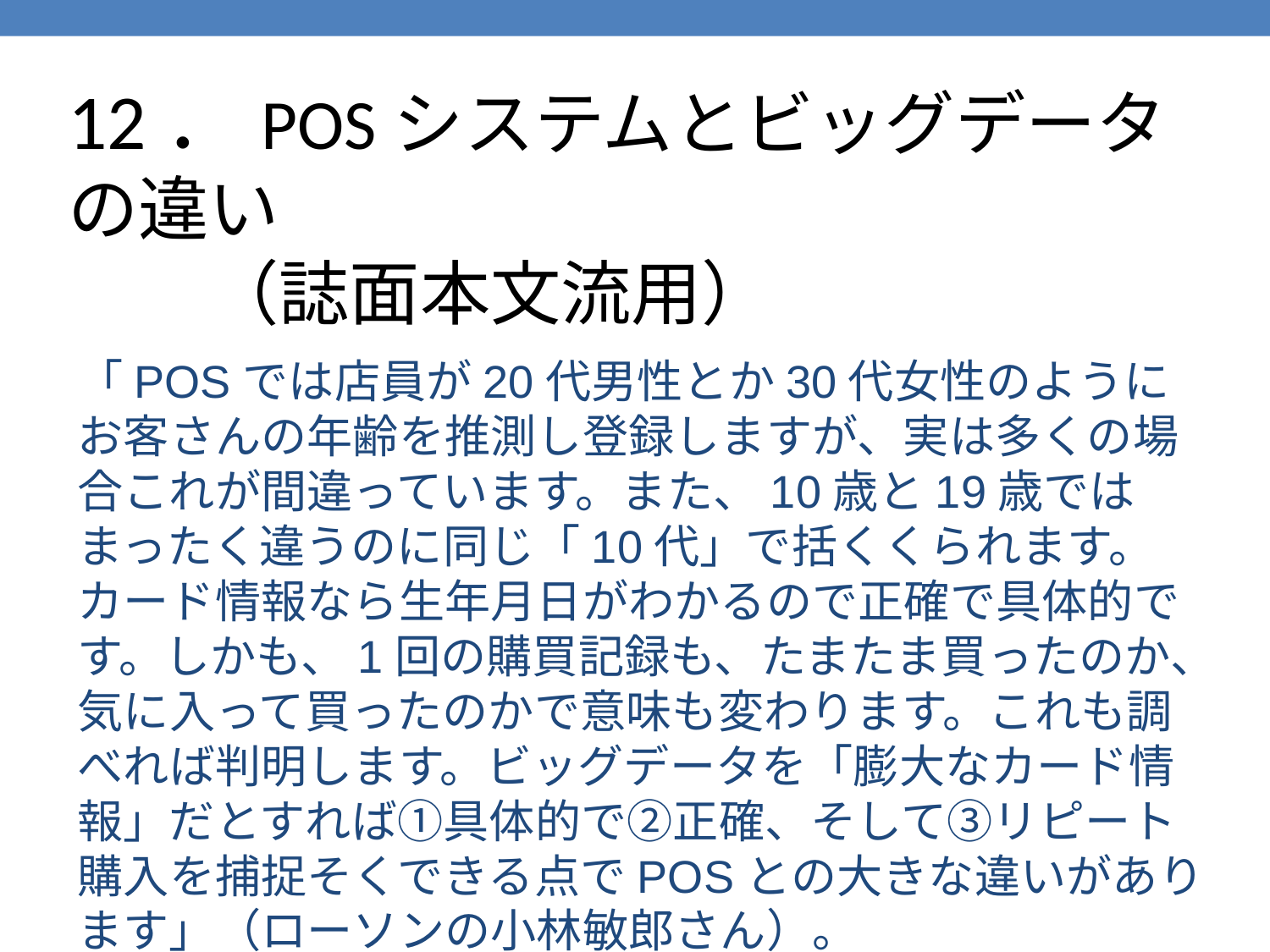

12．POSシステムとビッグデータの違い
　　（誌面本文流用）
「POSでは店員が20代男性とか30代女性のようにお客さんの年齢を推測し登録しますが、実は多くの場合これが間違っています。また、10歳と19歳ではまったく違うのに同じ「10代」で括くくられます。カード情報なら生年月日がわかるので正確で具体的です。しかも、1回の購買記録も、たまたま買ったのか、気に入って買ったのかで意味も変わります。これも調べれば判明します。ビッグデータを「膨大なカード情報」だとすれば①具体的で②正確、そして③リピート購入を捕捉そくできる点でPOSとの大きな違いがあります」（ローソンの小林敏郎さん）。